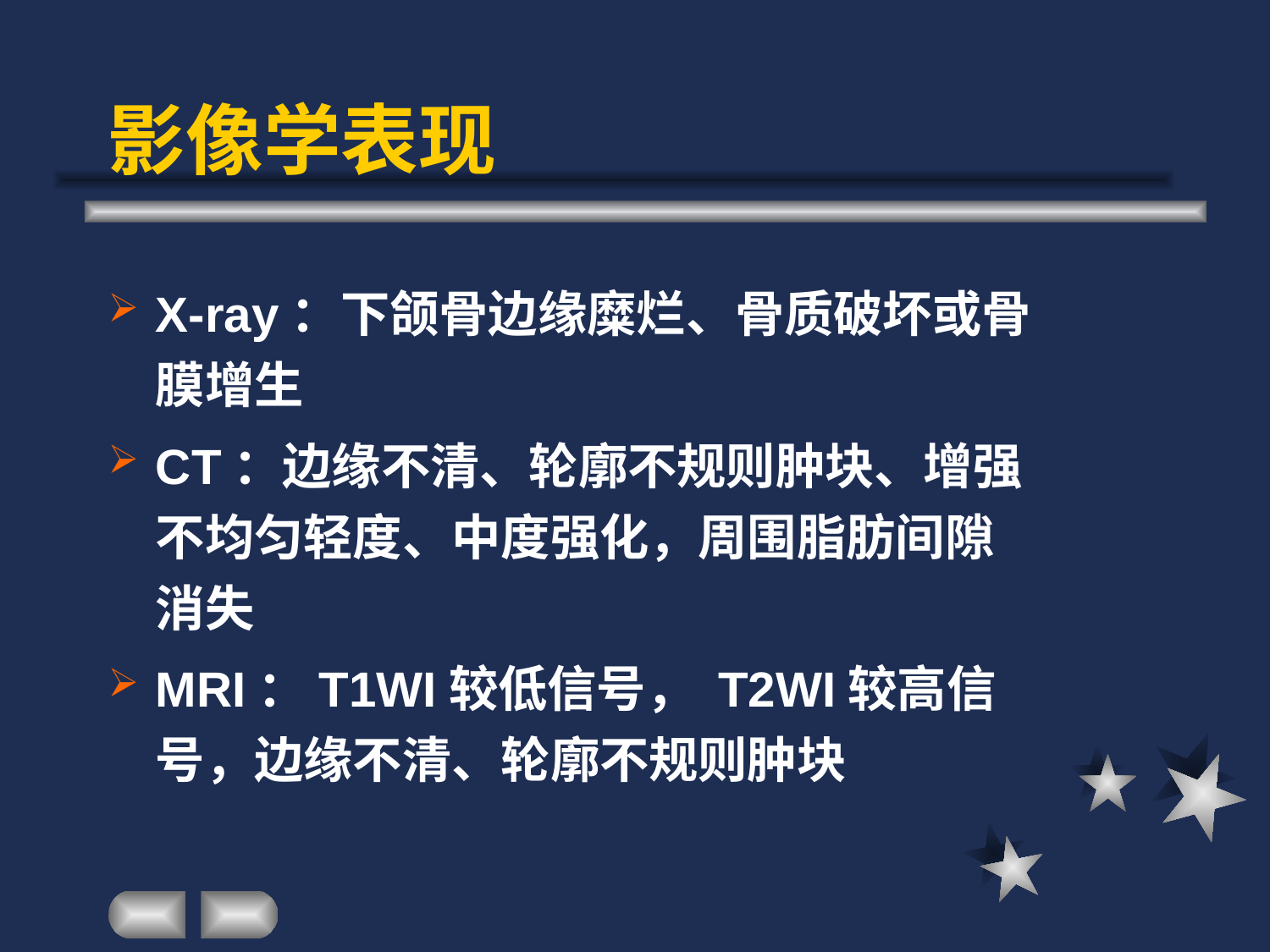

# 影像学表现
X-ray：下颌骨边缘糜烂、骨质破坏或骨膜增生
CT：边缘不清、轮廓不规则肿块、增强不均匀轻度、中度强化，周围脂肪间隙消失
MRI：T1WI较低信号， T2WI较高信号，边缘不清、轮廓不规则肿块